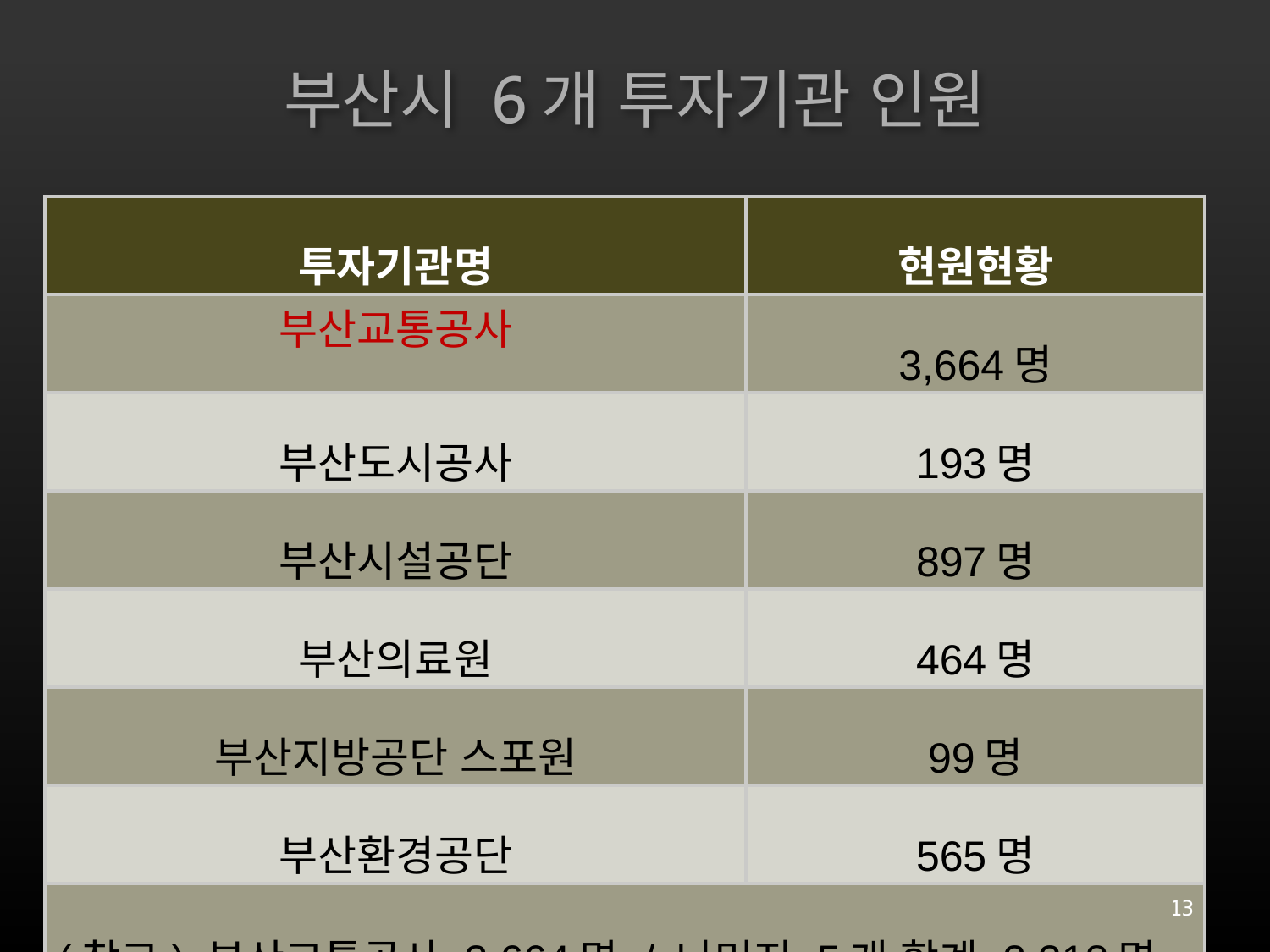

# 부산시 6개 투자기관 인원
| 투자기관명 | 현원현황 |
| --- | --- |
|  | 3,664명 |
| 부산도시공사 | 193명 |
| 부산시설공단 | 897명 |
| 부산의료원 | 464명 |
| 부산지방공단 스포원 | 99명 |
| 부산환경공단 | 565명 |
| (참고) 부산교통공사 3,664명 / 나머지 5개 합계 2,218명 |  |
부산교통공사
13